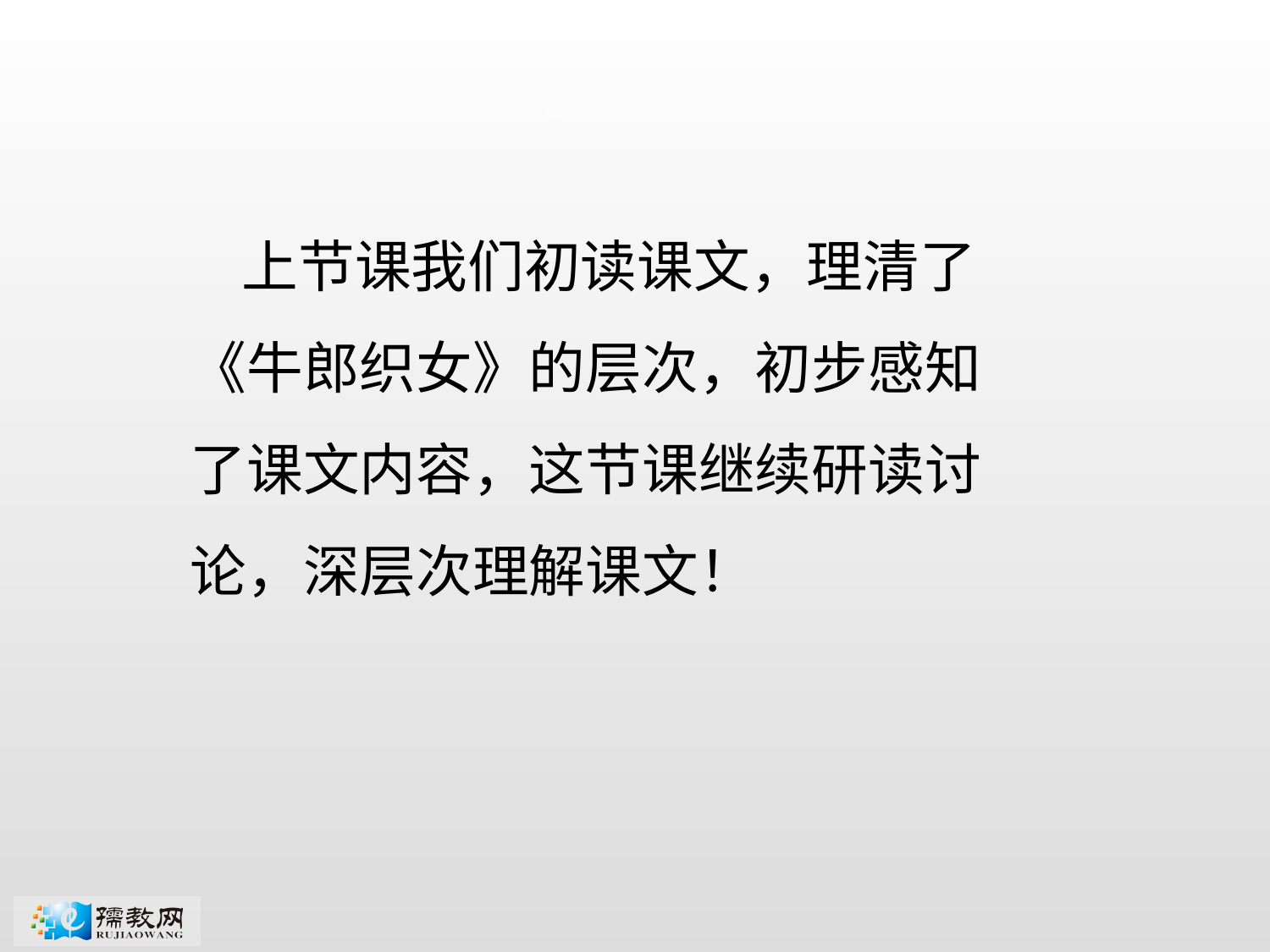

上节课我们初读课文，理清了《牛郎织女》的层次，初步感知了课文内容，这节课继续研读讨论，深层次理解课文！